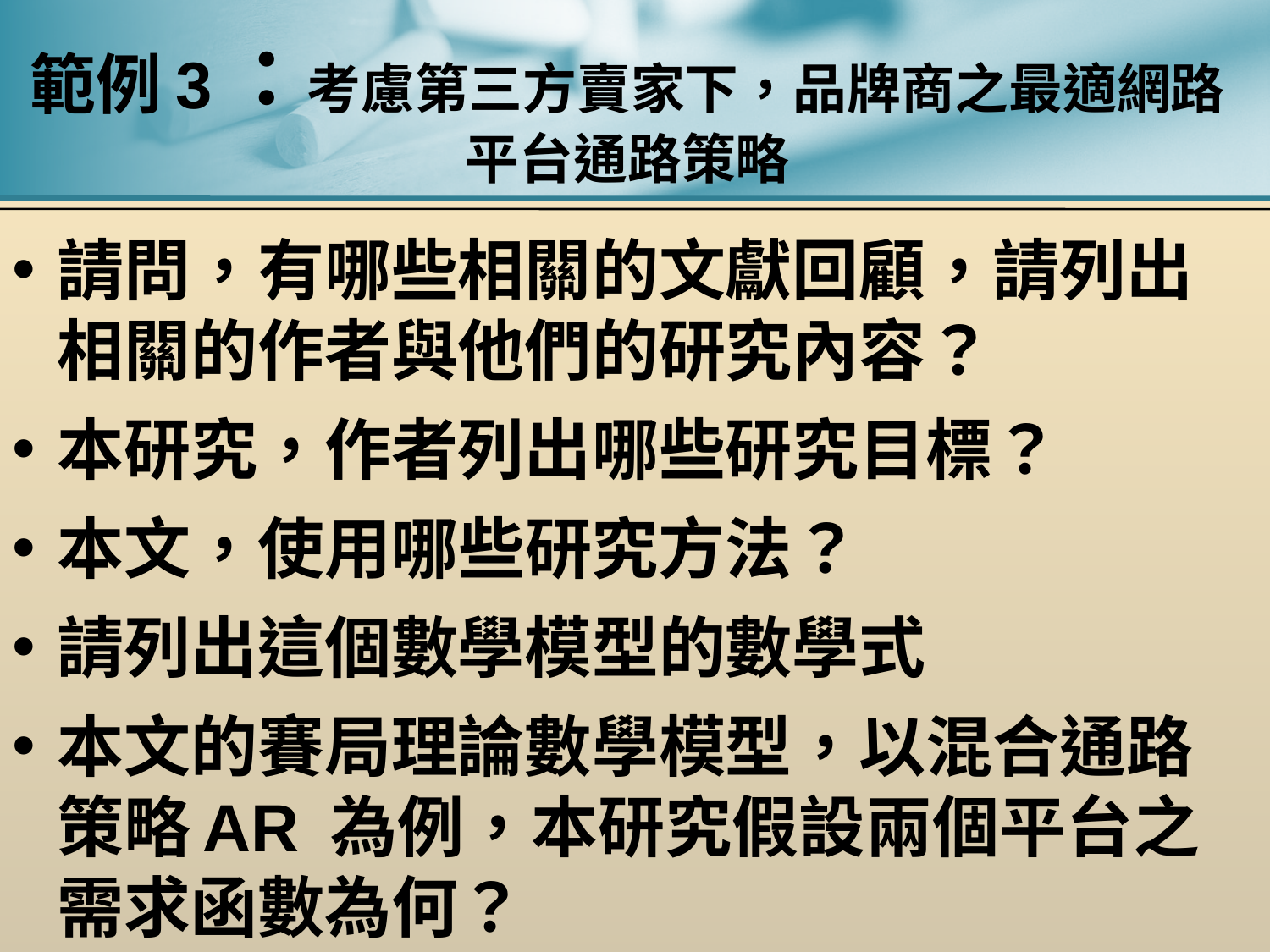

# 範例3：考慮第三方賣家下，品牌商之最適網路平台通路策略
請問，有哪些相關的文獻回顧，請列出相關的作者與他們的研究內容？
本研究，作者列出哪些研究目標？
本文，使用哪些研究方法？
請列出這個數學模型的數學式
本文的賽局理論數學模型，以混合通路策略AR 為例，本研究假設兩個平台之需求函數為何？